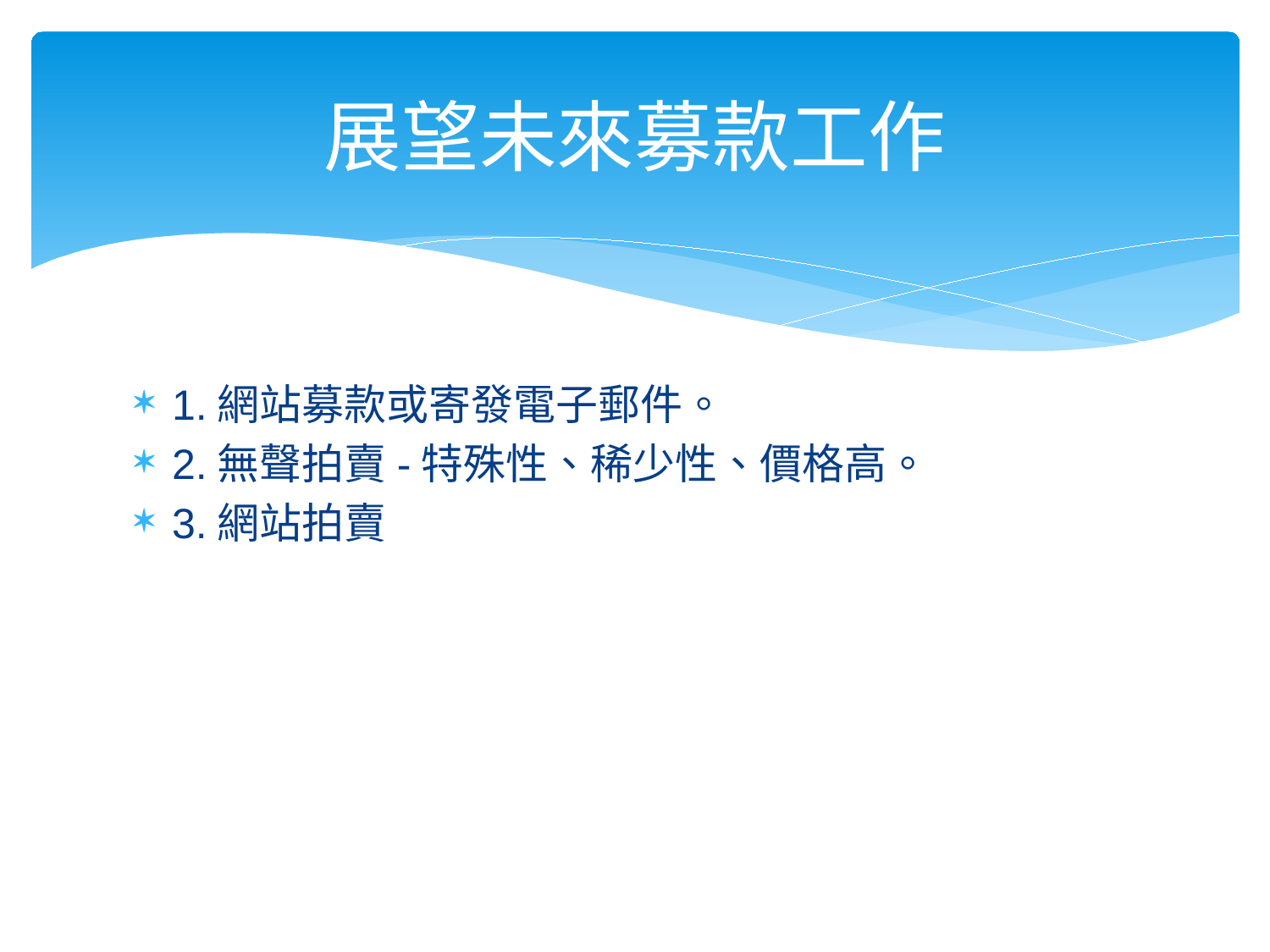

# 展望未來募款工作
1.網站募款或寄發電子郵件。
2.無聲拍賣-特殊性、稀少性、價格高。
3.網站拍賣